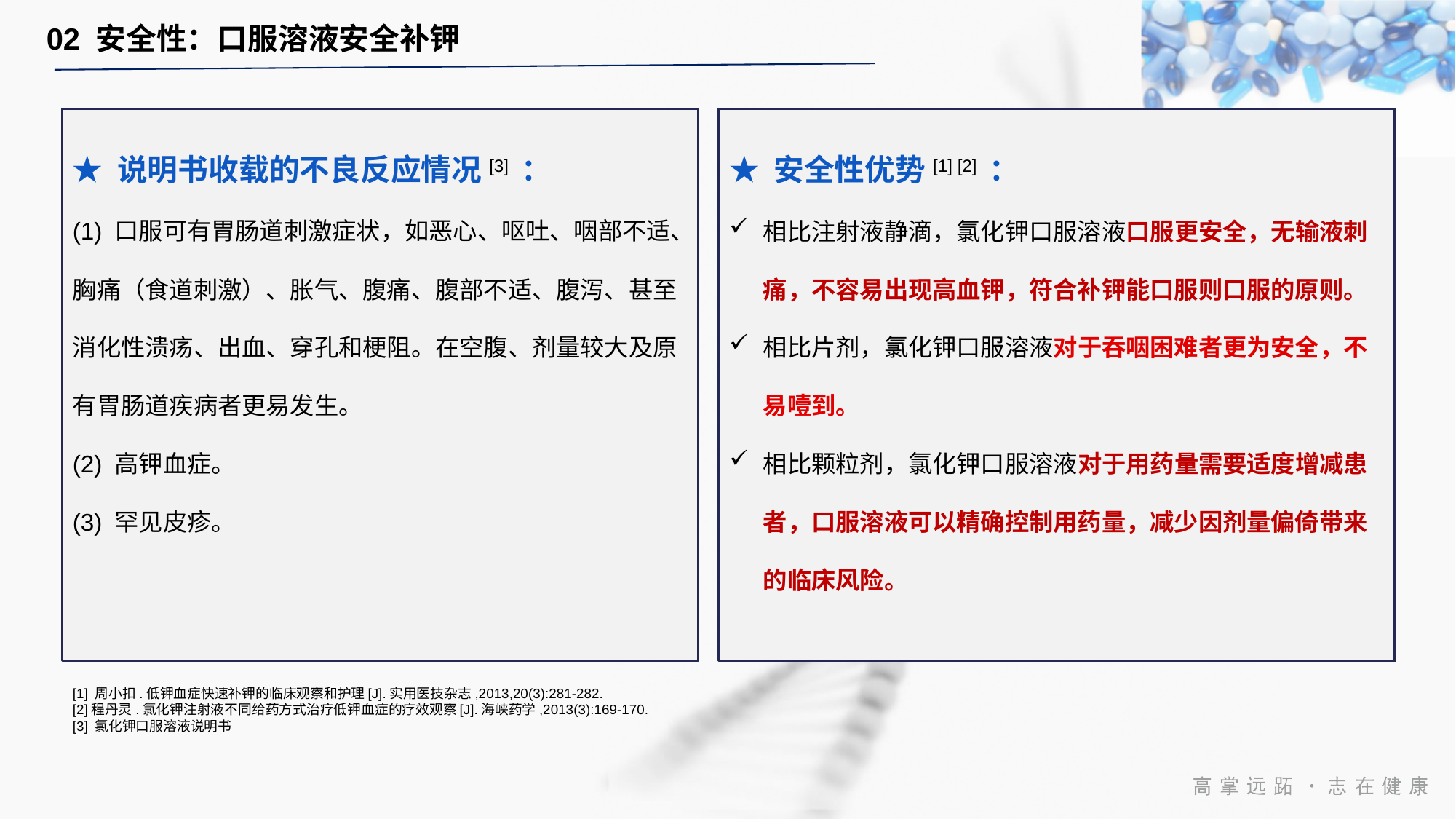

02 安全性：口服溶液安全补钾
★ 说明书收载的不良反应情况[3] ：
(1) 口服可有胃肠道刺激症状，如恶心、呕吐、咽部不适、胸痛（食道刺激）、胀气、腹痛、腹部不适、腹泻、甚至消化性溃疡、出血、穿孔和梗阻。在空腹、剂量较大及原有胃肠道疾病者更易发生。
(2) 高钾血症。
(3) 罕见皮疹。

★ 安全性优势[1] [2] ：
相比注射液静滴，氯化钾口服溶液口服更安全，无输液刺痛，不容易出现高血钾，符合补钾能口服则口服的原则。
相比片剂，氯化钾口服溶液对于吞咽困难者更为安全，不易噎到。
相比颗粒剂，氯化钾口服溶液对于用药量需要适度增减患者，口服溶液可以精确控制用药量，减少因剂量偏倚带来的临床风险。
[1] 周小扣.低钾血症快速补钾的临床观察和护理[J].实用医技杂志,2013,20(3):281-282.
[2]程丹灵.氯化钾注射液不同给药方式治疗低钾血症的疗效观察[J].海峡药学,2013(3):169-170.
[3] 氯化钾口服溶液说明书